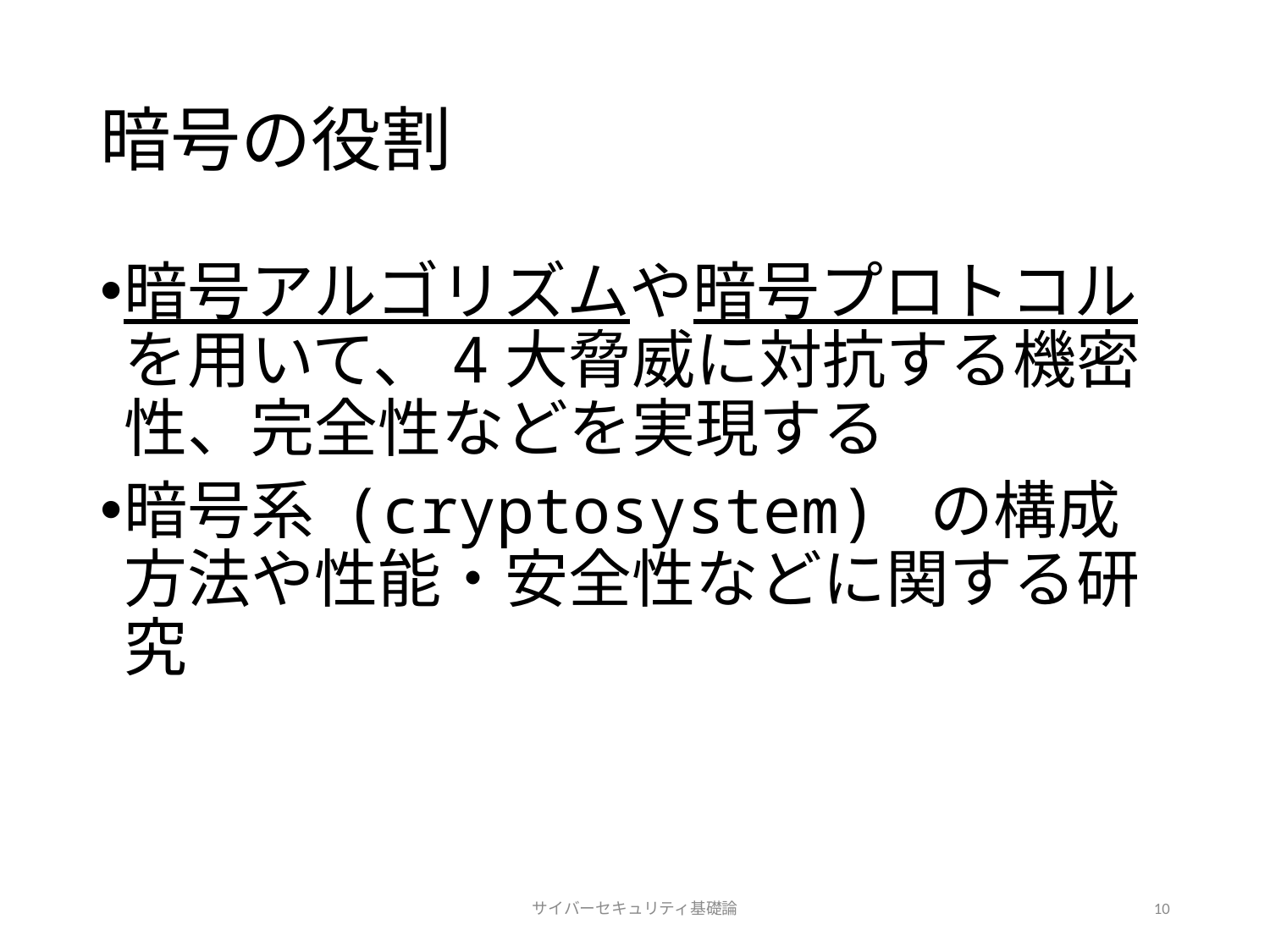

# 暗号の役割
暗号アルゴリズムや暗号プロトコルを用いて、4大脅威に対抗する機密性、完全性などを実現する
暗号系 (cryptosystem) の構成方法や性能・安全性などに関する研究

サイバーセキュリティ基礎論
10